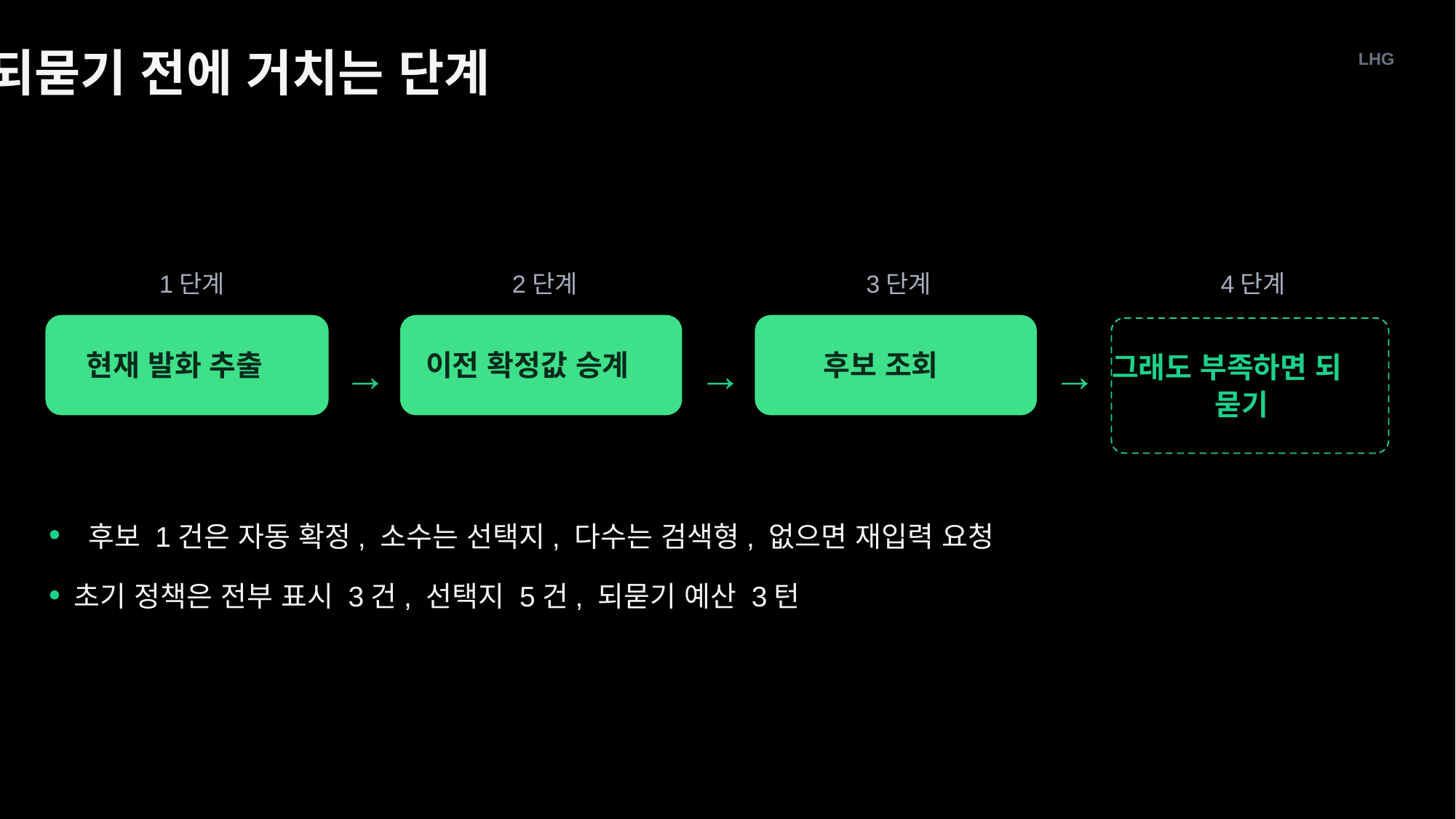

되묻기 전에 거치는 단계
LHG
1단계
2단계
3단계
4단계

현재 발화 추출
이전 확정값 승계
후보 조회
→
→
→
그래도 부족하면 되
묻기

후보 1건은 자동 확정, 소수는 선택지, 다수는 검색형, 없으면 재입력 요청

초기 정책은 전부 표시 3건, 선택지 5건, 되묻기 예산 3턴